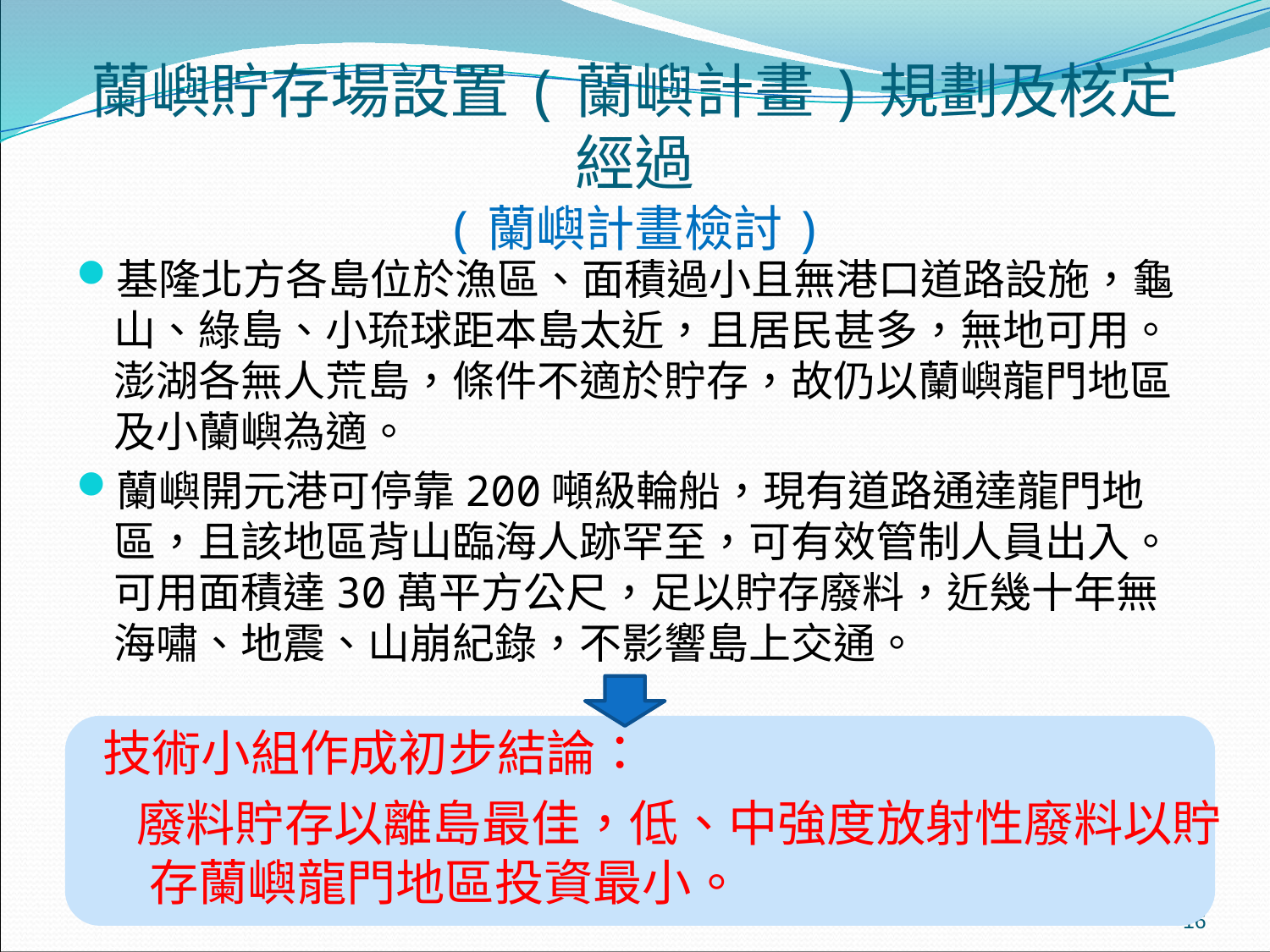

# 蘭嶼貯存場設置(蘭嶼計畫)規劃及核定經過 (蘭嶼計畫檢討)
基隆北方各島位於漁區、面積過小且無港口道路設施，龜山、綠島、小琉球距本島太近，且居民甚多，無地可用。澎湖各無人荒島，條件不適於貯存，故仍以蘭嶼龍門地區及小蘭嶼為適。
蘭嶼開元港可停靠200噸級輪船，現有道路通達龍門地區，且該地區背山臨海人跡罕至，可有效管制人員出入。可用面積達30萬平方公尺，足以貯存廢料，近幾十年無海嘯、地震、山崩紀錄，不影響島上交通。

技術小組作成初步結論：
  廢料貯存以離島最佳，低、中強度放射性廢料以貯存蘭嶼龍門地區投資最小。

16